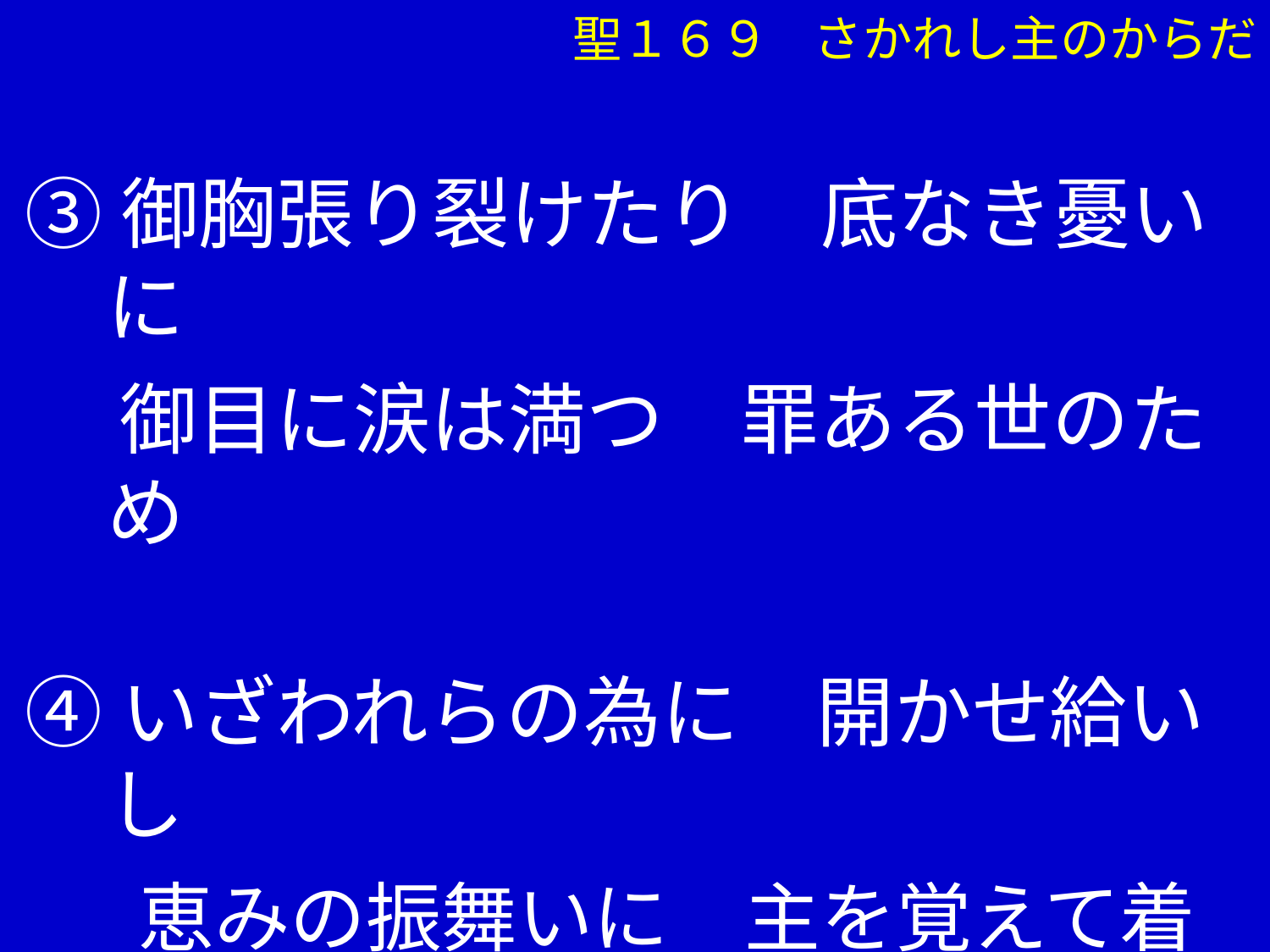

聖１６９    さかれし主のからだ
③御胸張り裂けたり　底なき憂いに
　 御目に涙は満つ　罪ある世のため

④いざわれらの為に　開かせ給いし
 　恵みの振舞いに　主を覚えて着かん